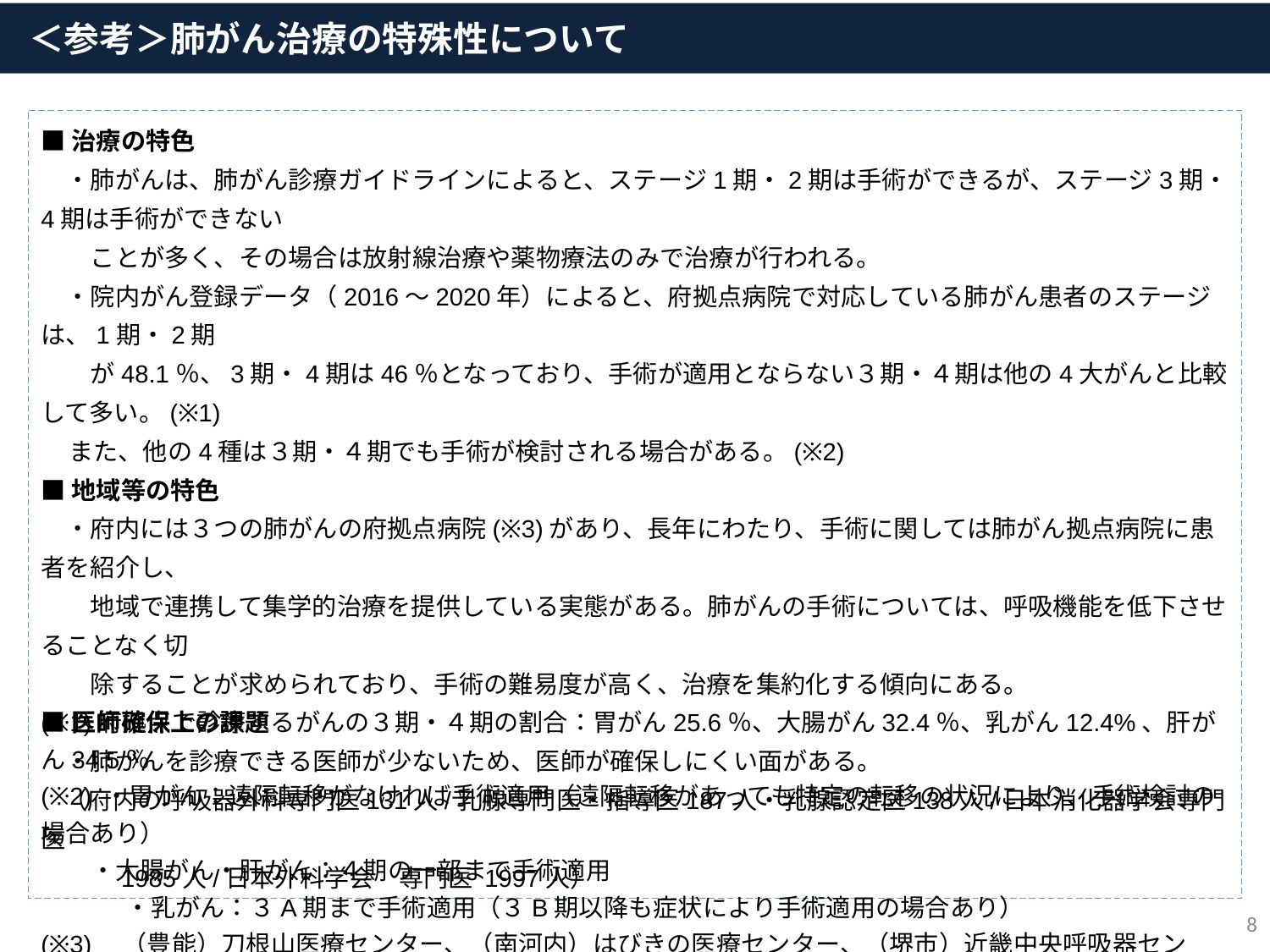

＜参考＞肺がん治療の特殊性について
■治療の特色
　・肺がんは、肺がん診療ガイドラインによると、ステージ1期・2期は手術ができるが、ステージ3期・4期は手術ができない
　　ことが多く、その場合は放射線治療や薬物療法のみで治療が行われる。
　・院内がん登録データ（2016～2020年）によると、府拠点病院で対応している肺がん患者のステージは、1期・2期
　　が48.1％、3期・4期は46％となっており、手術が適用とならない３期・４期は他の4大がんと比較して多い。(※1)
    また、他の4種は３期・４期でも手術が検討される場合がある。(※2)
■地域等の特色
　・府内には３つの肺がんの府拠点病院(※3)があり、長年にわたり、手術に関しては肺がん拠点病院に患者を紹介し、
　　地域で連携して集学的治療を提供している実態がある。肺がんの手術については、呼吸機能を低下させることなく切
　　除することが求められており、手術の難易度が高く、治療を集約化する傾向にある。
■医師確保上の課題
　・肺がんを診療できる医師が少ないため、医師が確保しにくい面がある。
   （府内の呼吸器外科専門医131人/乳腺専門医・指導医187人・乳腺認定医138人/日本消化器学会専門医
　　　1985人/日本外科学会　専門医 1997人）
(※1)府拠点で診療するがんの３期・４期の割合：胃がん25.6％、大腸がん32.4％、乳がん12.4%、肝がん34.5％
(※2) ・胃がん：遠隔転移がなければ手術適用（遠隔転移があっても特定の転移の状況により、手術検討の場合あり）
        ・大腸がん・肝がん：４期の一部まで手術適用
　　　  ・乳がん：３A期まで手術適用（３B期以降も症状により手術適用の場合あり）
(※3)　（豊能）刀根山医療センター、（南河内）はびきの医療センター、（堺市）近畿中央呼吸器センター
8